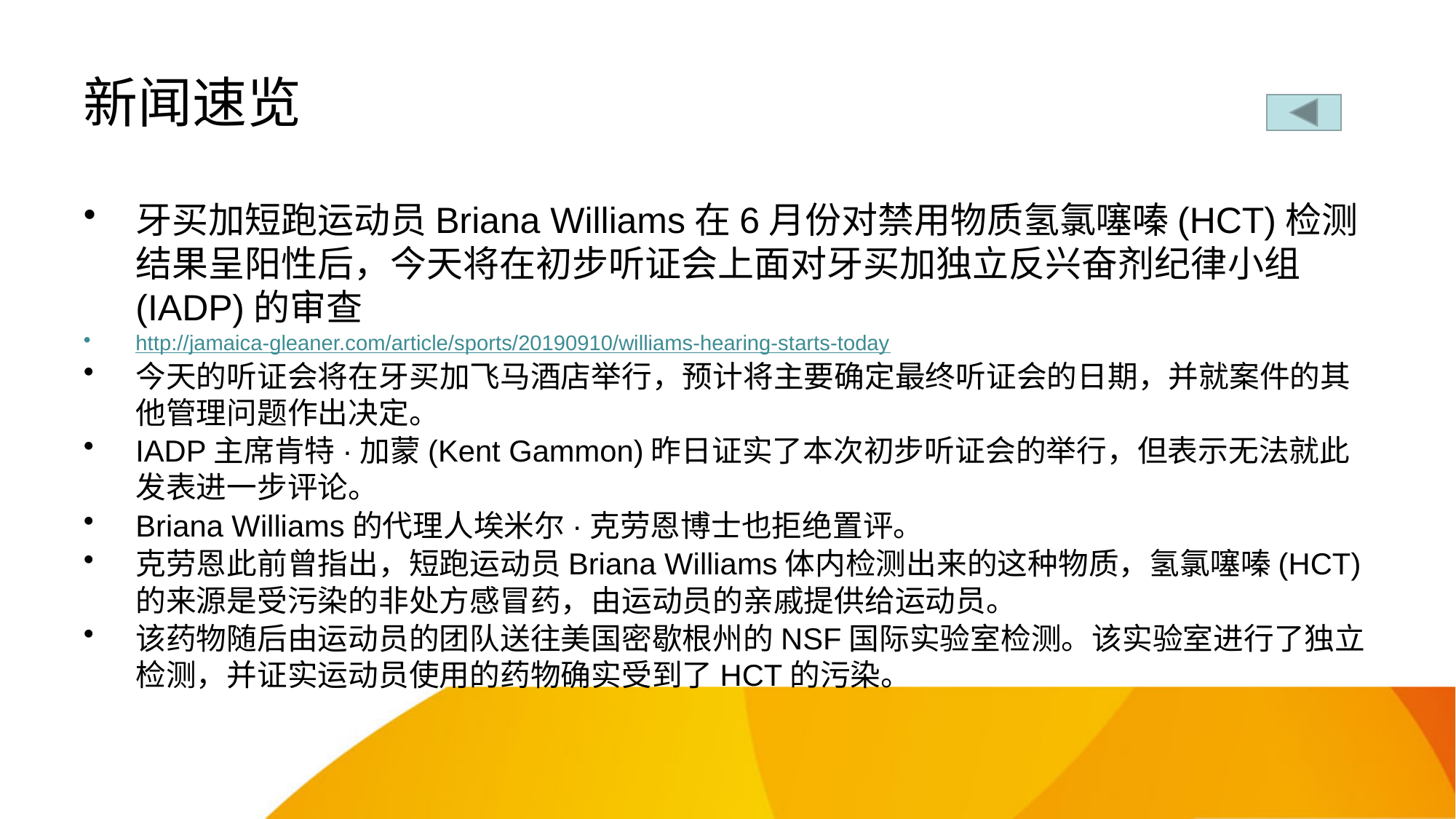

# 新闻速览

牙买加短跑运动员Briana Williams在6月份对禁用物质氢氯噻嗪(HCT)检测结果呈阳性后，今天将在初步听证会上面对牙买加独立反兴奋剂纪律小组(IADP)的审查
http://jamaica-gleaner.com/article/sports/20190910/williams-hearing-starts-today
今天的听证会将在牙买加飞马酒店举行，预计将主要确定最终听证会的日期，并就案件的其他管理问题作出决定。
IADP主席肯特·加蒙(Kent Gammon)昨日证实了本次初步听证会的举行，但表示无法就此发表进一步评论。
Briana Williams的代理人埃米尔·克劳恩博士也拒绝置评。
克劳恩此前曾指出，短跑运动员Briana Williams体内检测出来的这种物质，氢氯噻嗪(HCT)的来源是受污染的非处方感冒药，由运动员的亲戚提供给运动员。
该药物随后由运动员的团队送往美国密歇根州的NSF国际实验室检测。该实验室进行了独立检测，并证实运动员使用的药物确实受到了HCT的污染。